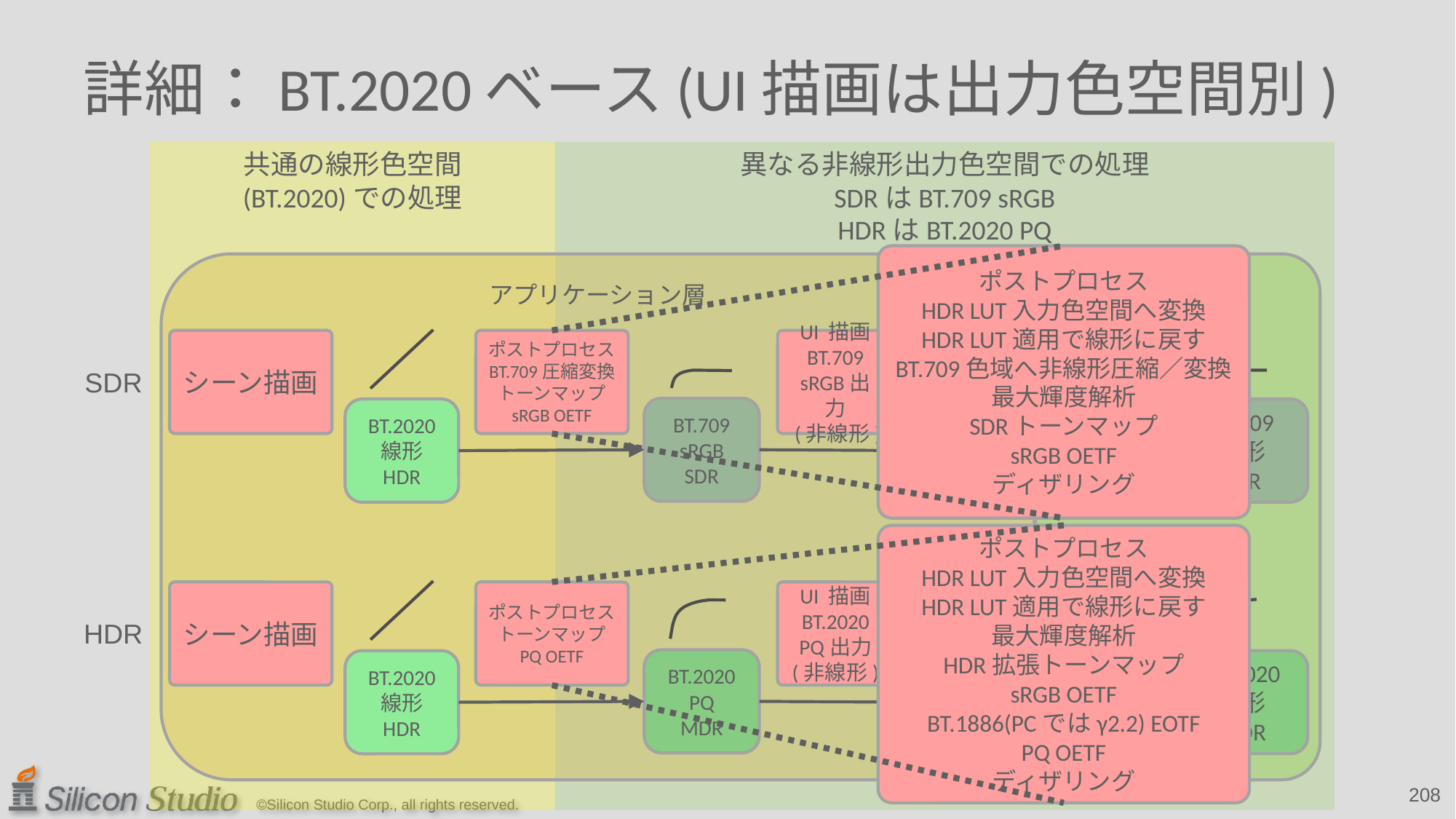

# 詳細：BT.2020ベース(UI描画は出力色空間別)
共通の線形色空間
(BT.2020)での処理
異なる非線形出力色空間での処理
SDRはBT.709 sRGB
HDRはBT.2020 PQ
ポストプロセス
HDR LUT入力色空間へ変換
HDR LUT適用で線形に戻す
BT.709色域へ非線形圧縮／変換
最大輝度解析
SDRトーンマップ
sRGB OETF
ディザリング
アプリケーション層
モニタ出力
シーン描画
ポストプロセス
BT.709圧縮変換
トーンマップ
sRGB OETF
UI 描画
BT.709
sRGB出力
 (非線形)
BT.709
sRGB
SDR
BT.2020
線形
HDR
BT.709
sRGB
SDR
モニタ
2.2～2.4
EOTF

BT.709
線形
SDR
SDR
シーン描画
ポストプロセス
トーンマップ
PQ OETF
UI 描画
BT.2020
PQ出力
(非線形)
BT.2020
PQ
MDR
BT.2020
線形
HDR
BT.2020
PQ
MDR
モニタ
PQ
EOTF

BT.2020
線形
MDR
HDR
ポストプロセス
HDR LUT入力色空間へ変換
HDR LUT適用で線形に戻す
最大輝度解析
HDR拡張トーンマップ
sRGB OETF
BT.1886(PCではγ2.2) EOTF
PQ OETF
ディザリング
208